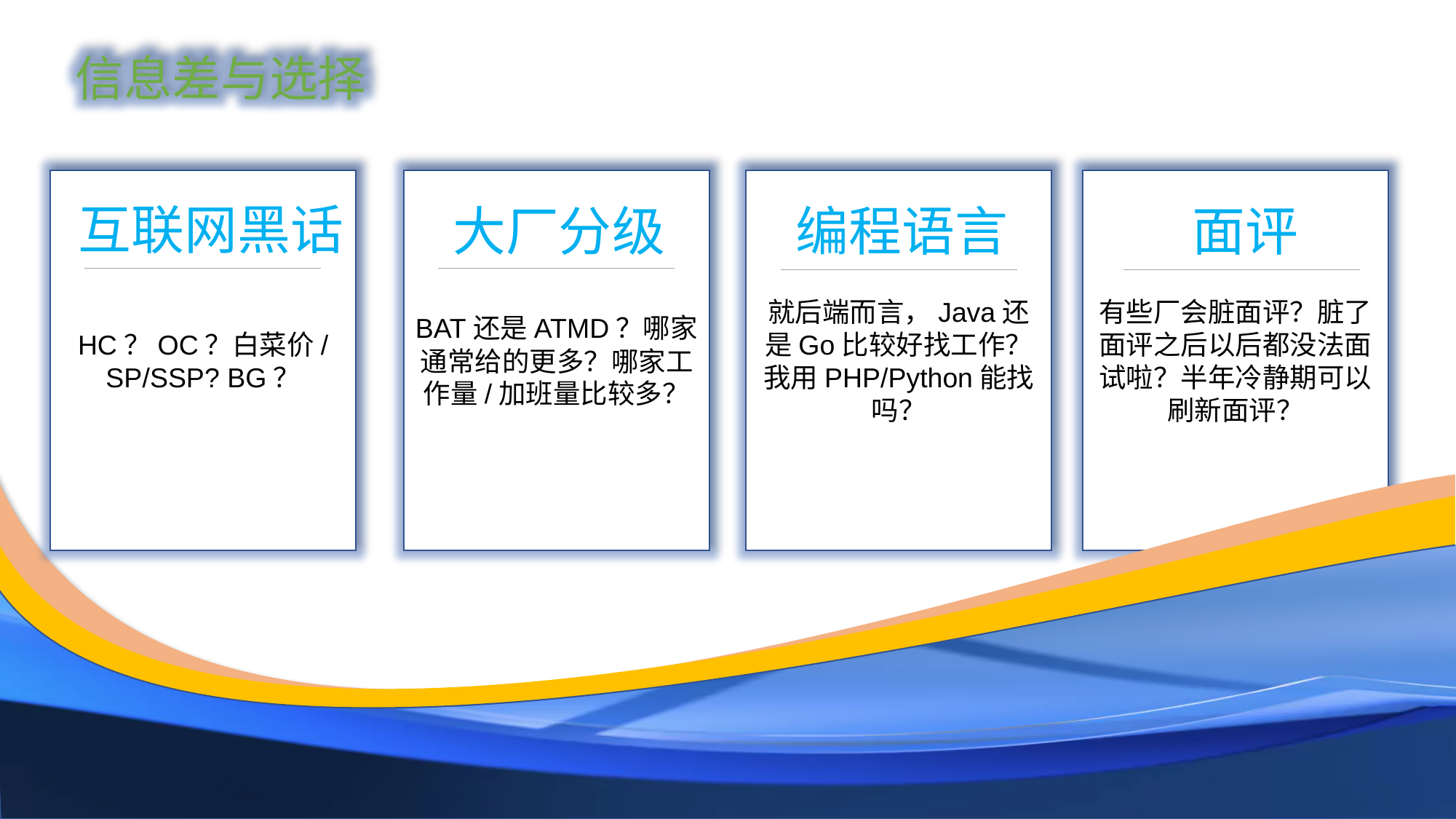

信息差与选择
HC？OC？白菜价/SP/SSP? BG？
BAT还是ATMD？哪家通常给的更多？哪家工作量/加班量比较多？
就后端而言，Java还是Go比较好找工作？我用PHP/Python能找吗？
有些厂会脏面评？脏了面评之后以后都没法面试啦？半年冷静期可以刷新面评？

互联网黑话

大厂分级
编程语言
面评